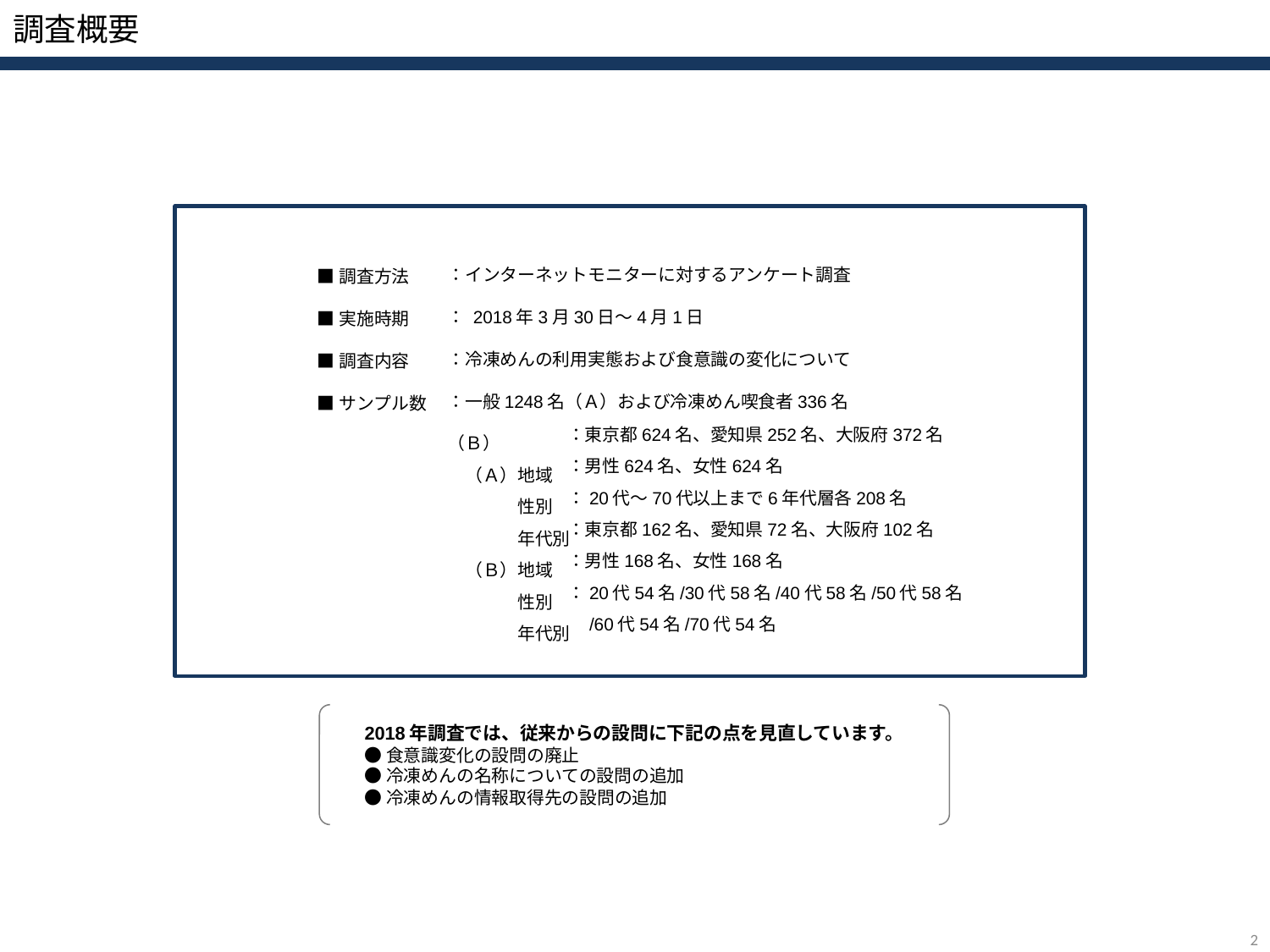

# 調査概要

：インターネットモニターに対するアンケート調査
： 2018年3月30日～4月1日
：冷凍めんの利用実態および食意識の変化について
：一般1248名（Ａ）および冷凍めん喫食者336名（Ｂ）
　（Ａ）地域
　　　　性別
　　　　年代別
　（Ｂ）地域
　　　　性別
　　　　年代別
■調査方法
■実施時期
■調査内容
■サンプル数
：東京都624名、愛知県252名、大阪府372名
：男性624名、女性624名
：20代～70代以上まで6年代層各208名
：東京都162名、愛知県72名、大阪府102名
：男性168名、女性168名
：20代54名/30代58名/40代58名/50代58名
　/60代54名/70代54名
2018年調査では、従来からの設問に下記の点を見直しています。
●食意識変化の設問の廃止
●冷凍めんの名称についての設問の追加
●冷凍めんの情報取得先の設問の追加
2